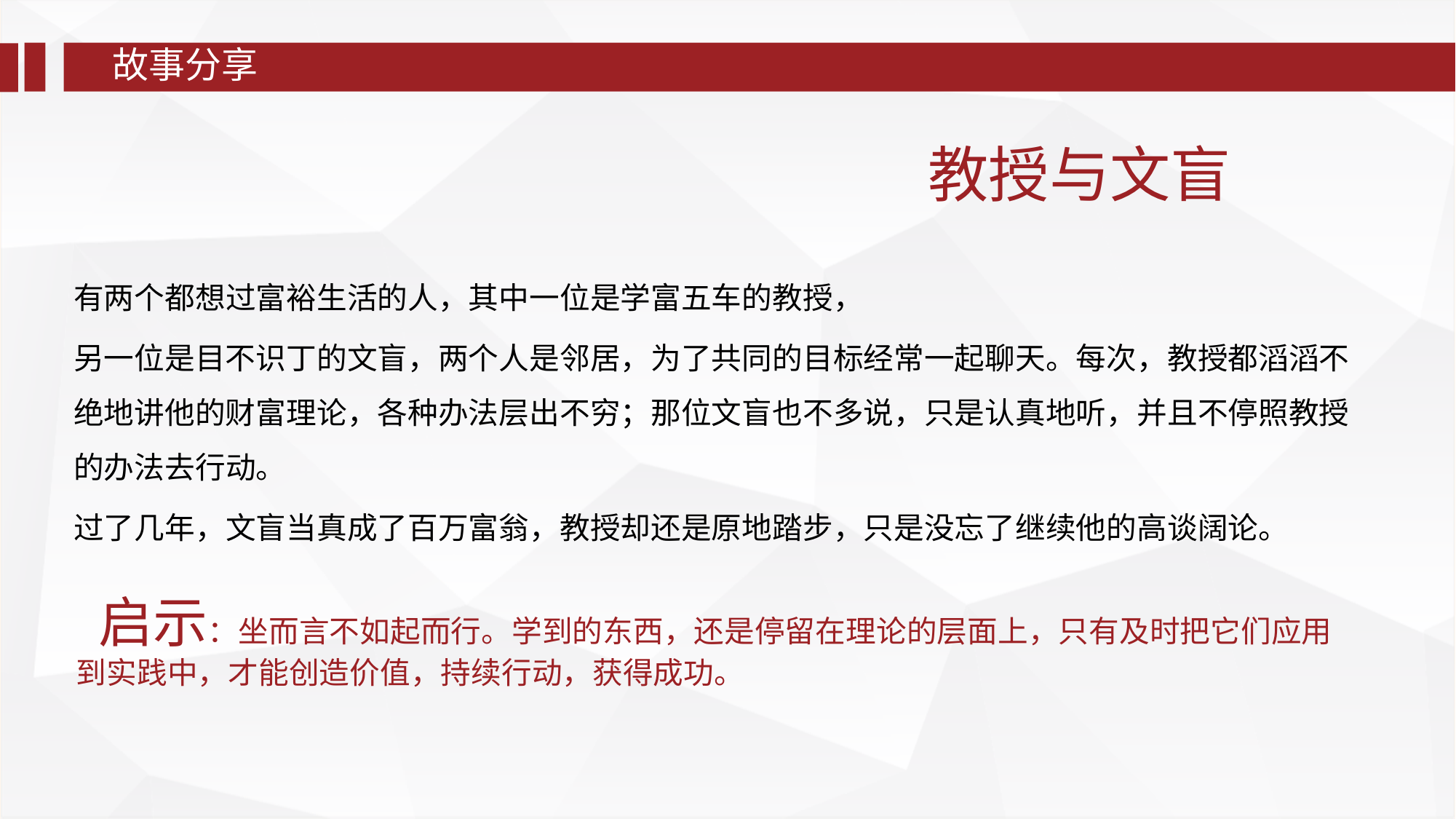

故事分享

教授与文盲

有两个都想过富裕生活的人，其中一位是学富五车的教授，
另一位是目不识丁的文盲，两个人是邻居，为了共同的目标经常一起聊天。每次，教授都滔滔不绝地讲他的财富理论，各种办法层出不穷；那位文盲也不多说，只是认真地听，并且不停照教授的办法去行动。
过了几年，文盲当真成了百万富翁，教授却还是原地踏步，只是没忘了继续他的高谈阔论。

 启示：坐而言不如起而行。学到的东西，还是停留在理论的层面上，只有及时把它们应用到实践中，才能创造价值，持续行动，获得成功。